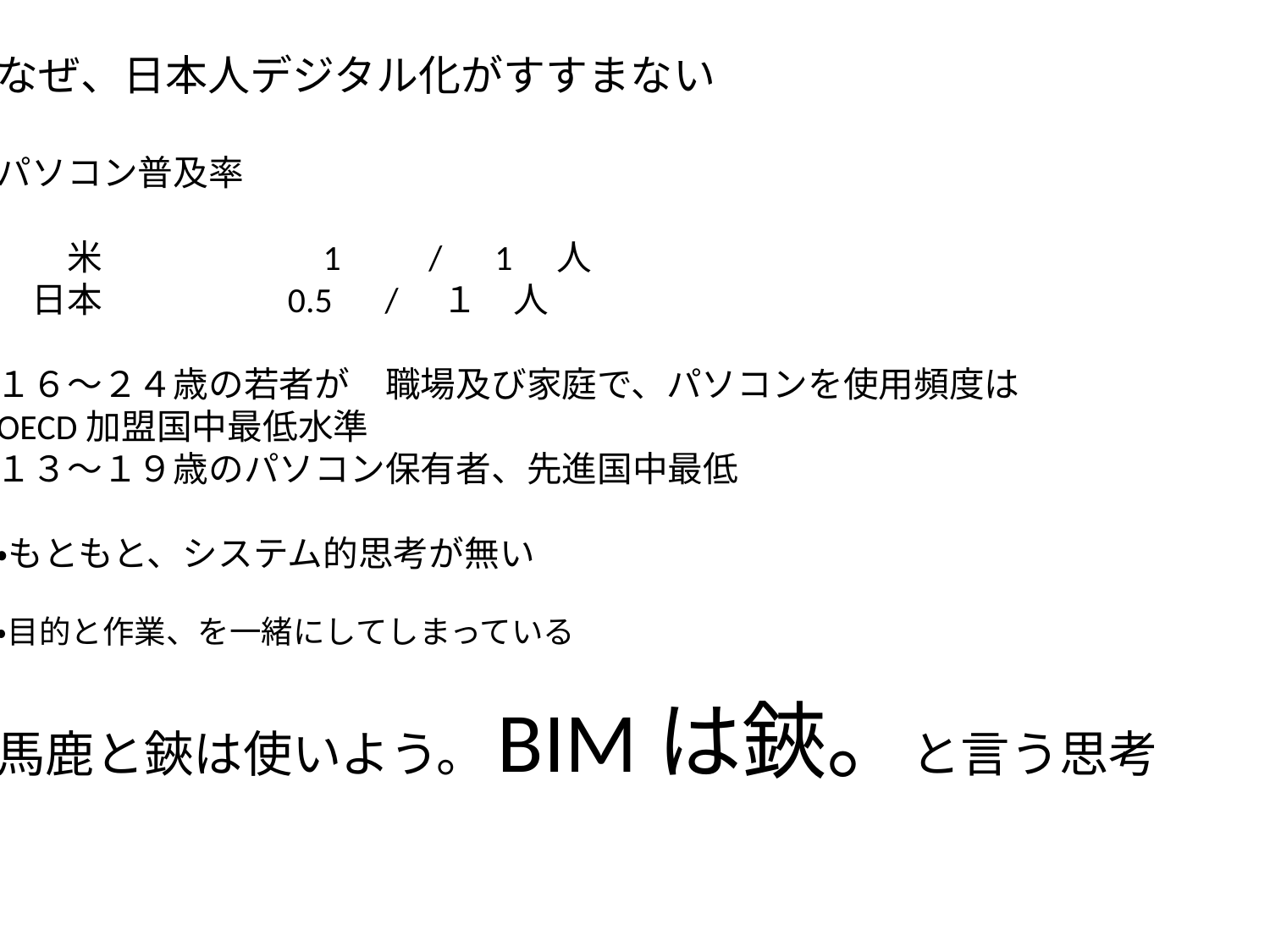

なぜ、日本人デジタル化がすすまない

パソコン普及率

　　米　　　　　　1　　/　1　人
　日本　　　　　0.5　/　１　人

１６～２４歳の若者が　職場及び家庭で、パソコンを使用頻度は
OECD加盟国中最低水準
１３～１９歳のパソコン保有者、先進国中最低

・もともと、システム的思考が無い

・目的と作業、を一緒にしてしまっている

馬鹿と鋏は使いよう。BIMは鋏。と言う思考